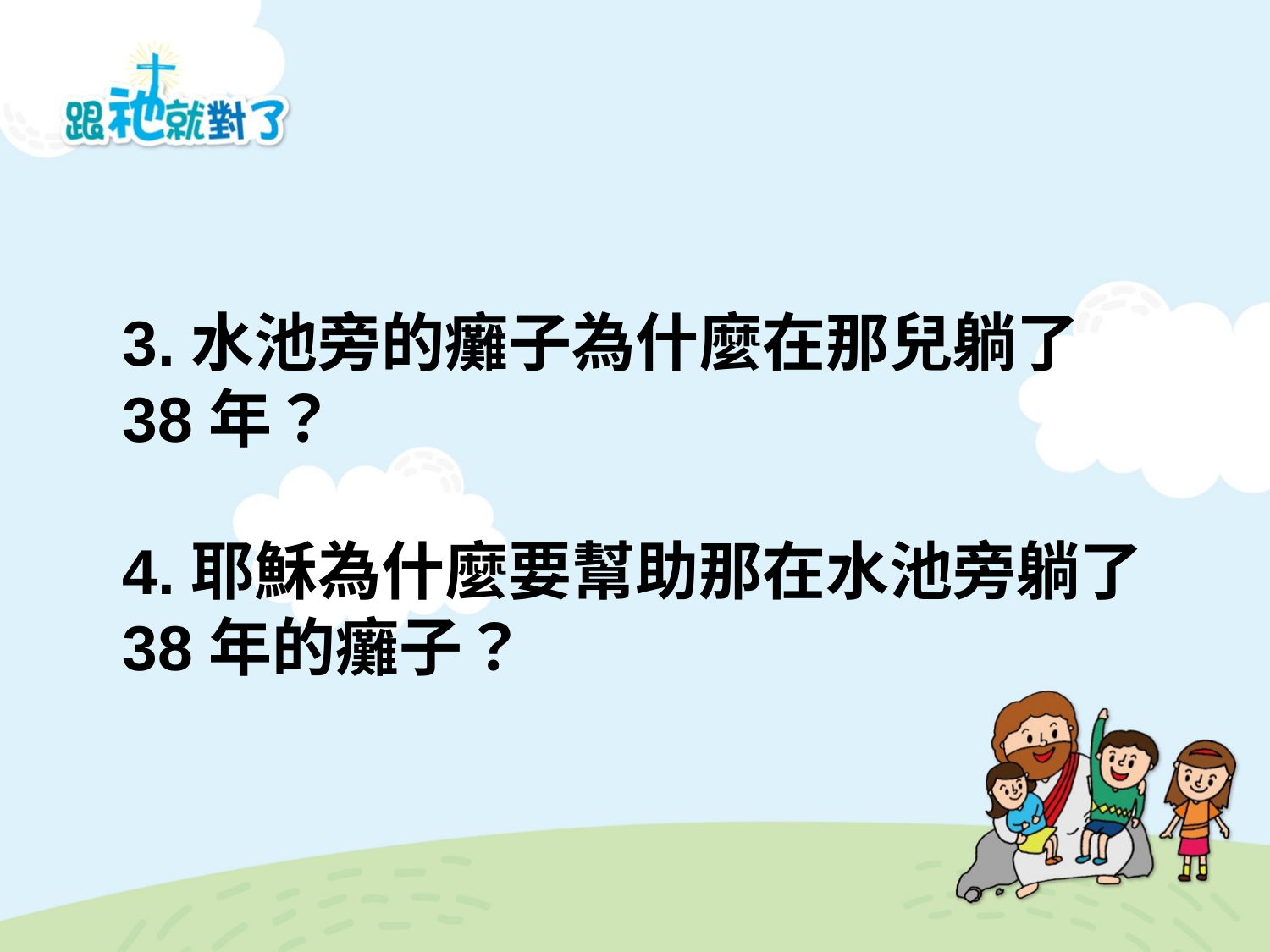

3.水池旁的癱子為什麼在那兒躺了38年？

4.耶穌為什麼要幫助那在水池旁躺了38年的癱子？